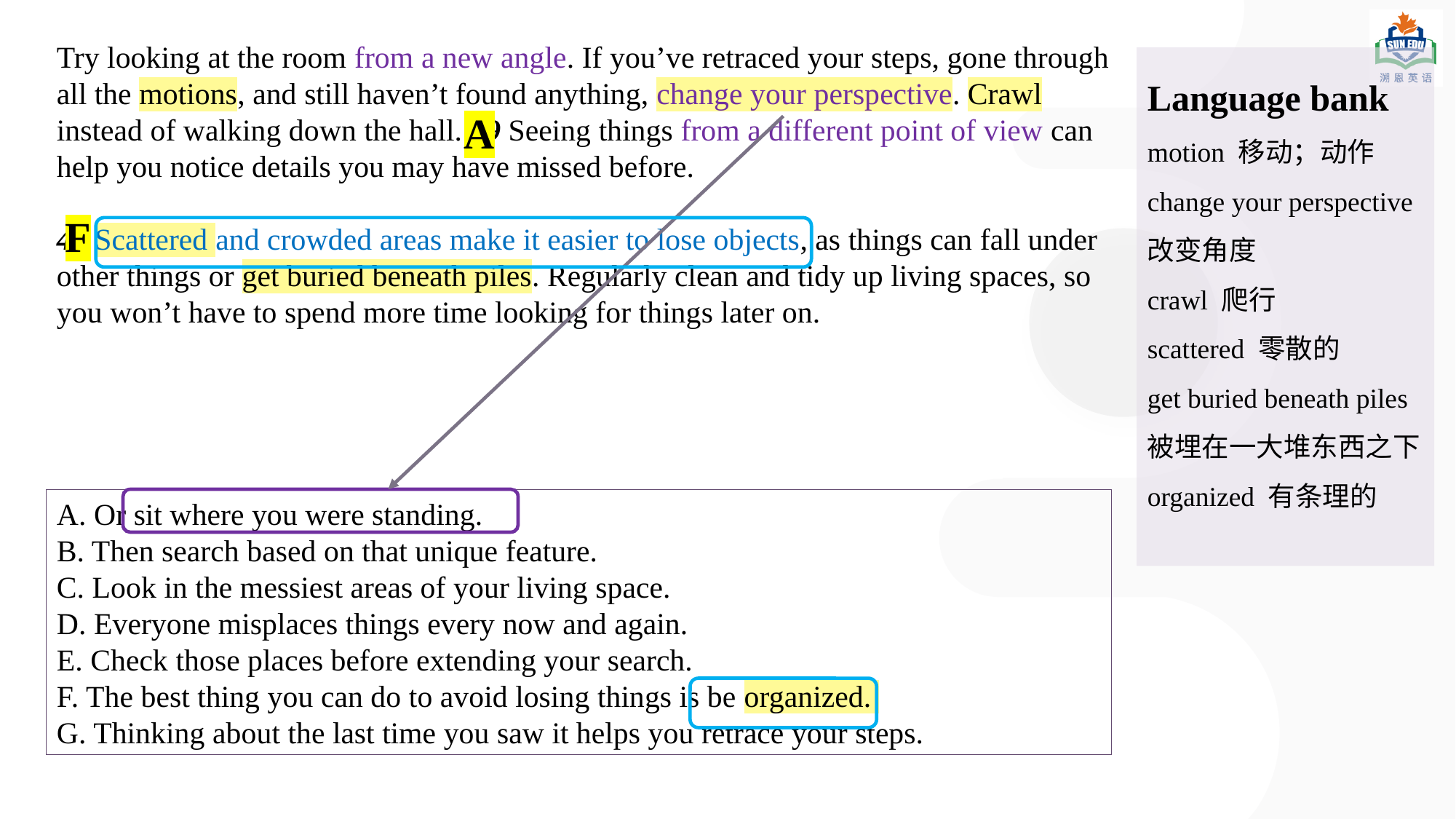

Try looking at the room from a new angle. If you’ve retraced your steps, gone through all the motions, and still haven’t found anything, change your perspective. Crawl instead of walking down the hall. 39 Seeing things from a different point of view can help you notice details you may have missed before.

40 Scattered and crowded areas make it easier to lose objects, as things can fall under other things or get buried beneath piles. Regularly clean and tidy up living spaces, so you won’t have to spend more time looking for things later on.

Language bank
motion 移动；动作
change your perspective
改变角度
crawl 爬行
scattered 零散的
get buried beneath piles
被埋在一大堆东西之下
organized 有条理的

A
F

A. Or sit where you were standing.
B. Then search based on that unique feature.
C. Look in the messiest areas of your living space.
D. Everyone misplaces things every now and again.
E. Check those places before extending your search.
F. The best thing you can do to avoid losing things is be organized.
G. Thinking about the last time you saw it helps you retrace your steps.